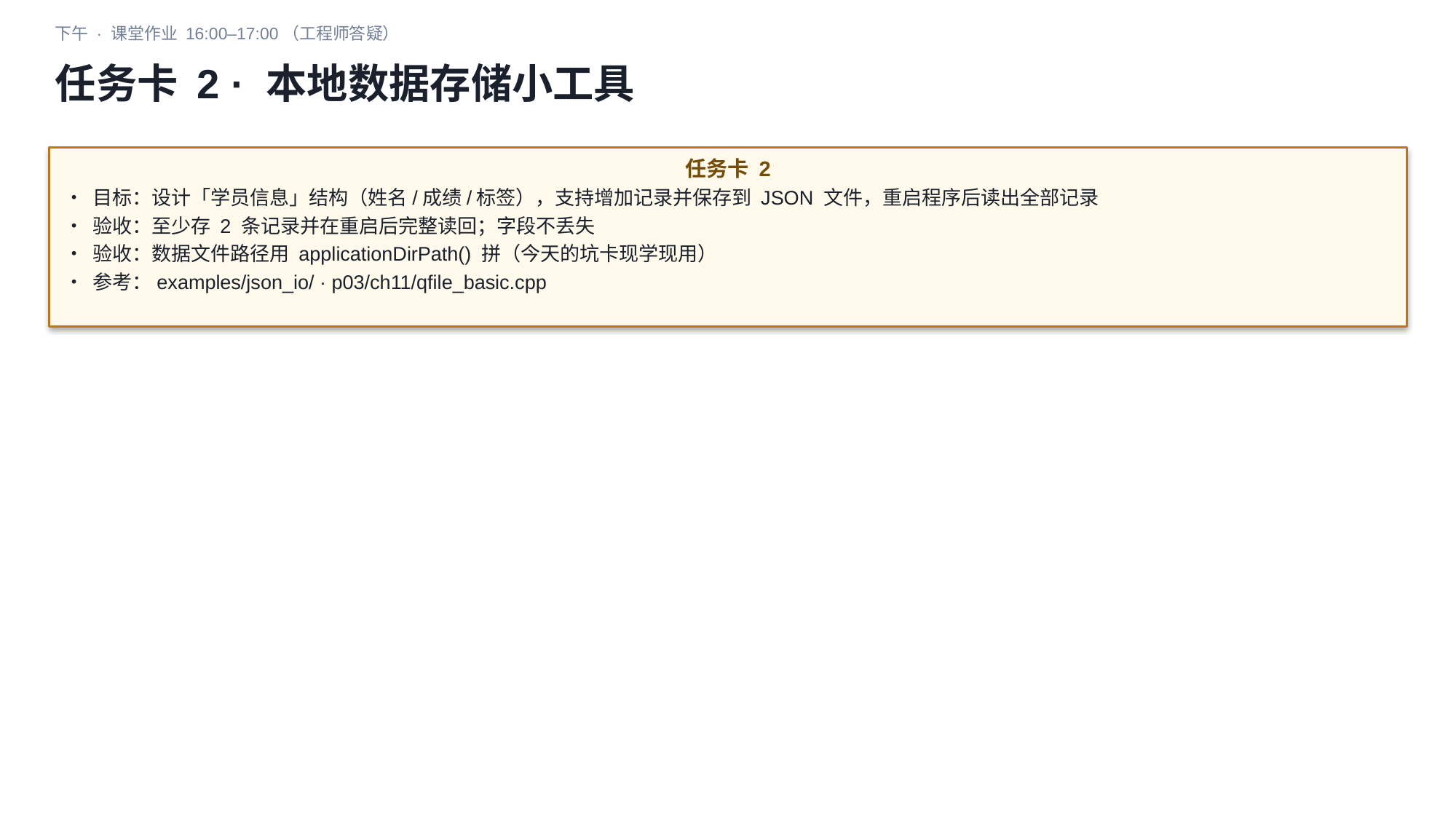

下午 · 课堂作业 16:00–17:00（工程师答疑）
任务卡 2 · 本地数据存储小工具
任务卡 2
• 目标：设计「学员信息」结构（姓名/成绩/标签），支持增加记录并保存到 JSON 文件，重启程序后读出全部记录
• 验收：至少存 2 条记录并在重启后完整读回；字段不丢失
• 验收：数据文件路径用 applicationDirPath() 拼（今天的坑卡现学现用）
• 参考：examples/json_io/ · p03/ch11/qfile_basic.cpp